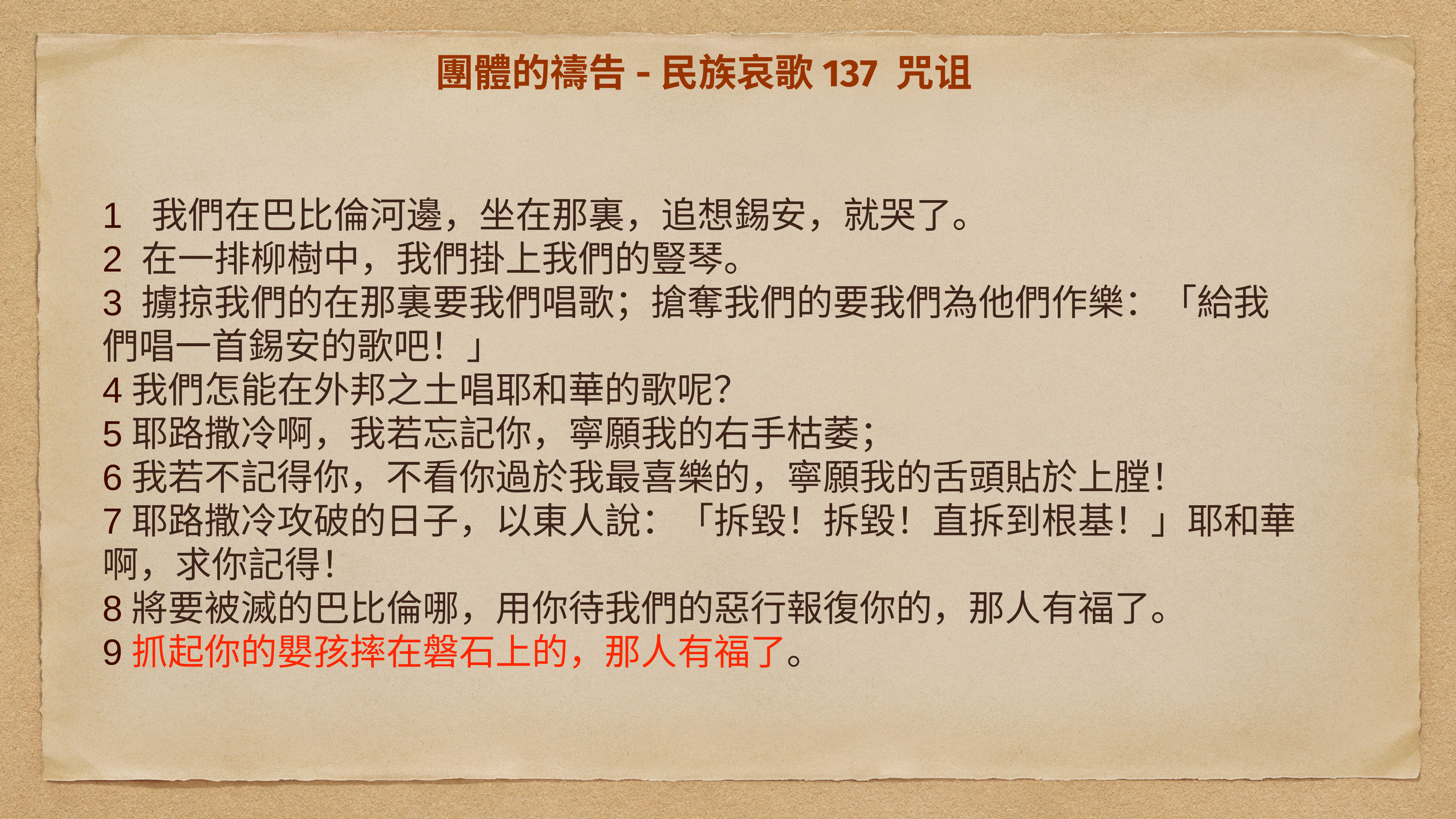

# 團體的禱告-民族哀歌137 咒诅
1  我們在巴比倫河邊，坐在那裏，追想錫安，就哭了。
2 在一排柳樹中，我們掛上我們的豎琴。
3 擄掠我們的在那裏要我們唱歌；搶奪我們的要我們為他們作樂：「給我們唱一首錫安的歌吧！」
4我們怎能在外邦之土唱耶和華的歌呢？
5耶路撒冷啊，我若忘記你，寧願我的右手枯萎；
6我若不記得你，不看你過於我最喜樂的，寧願我的舌頭貼於上膛！
7耶路撒冷攻破的日子，以東人說：「拆毀！拆毀！直拆到根基！」耶和華啊，求你記得！
8將要被滅的巴比倫哪，用你待我們的惡行報復你的，那人有福了。
9抓起你的嬰孩摔在磐石上的，那人有福了。